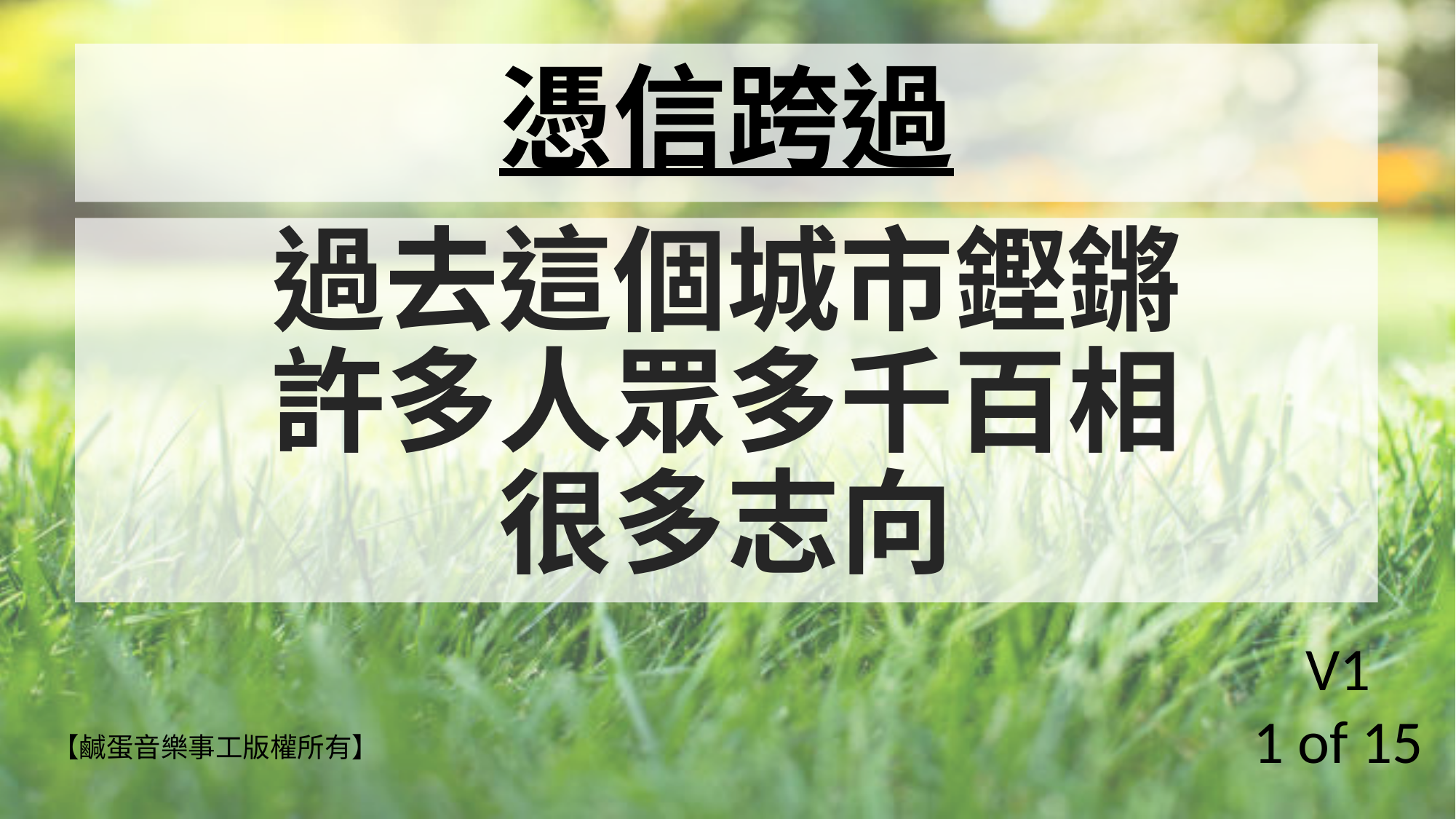

# 憑信跨過
過去這個城市鏗鏘
許多人眾多千百相
很多志向
V1
1 of 15
【鹹蛋音樂事工版權所有】